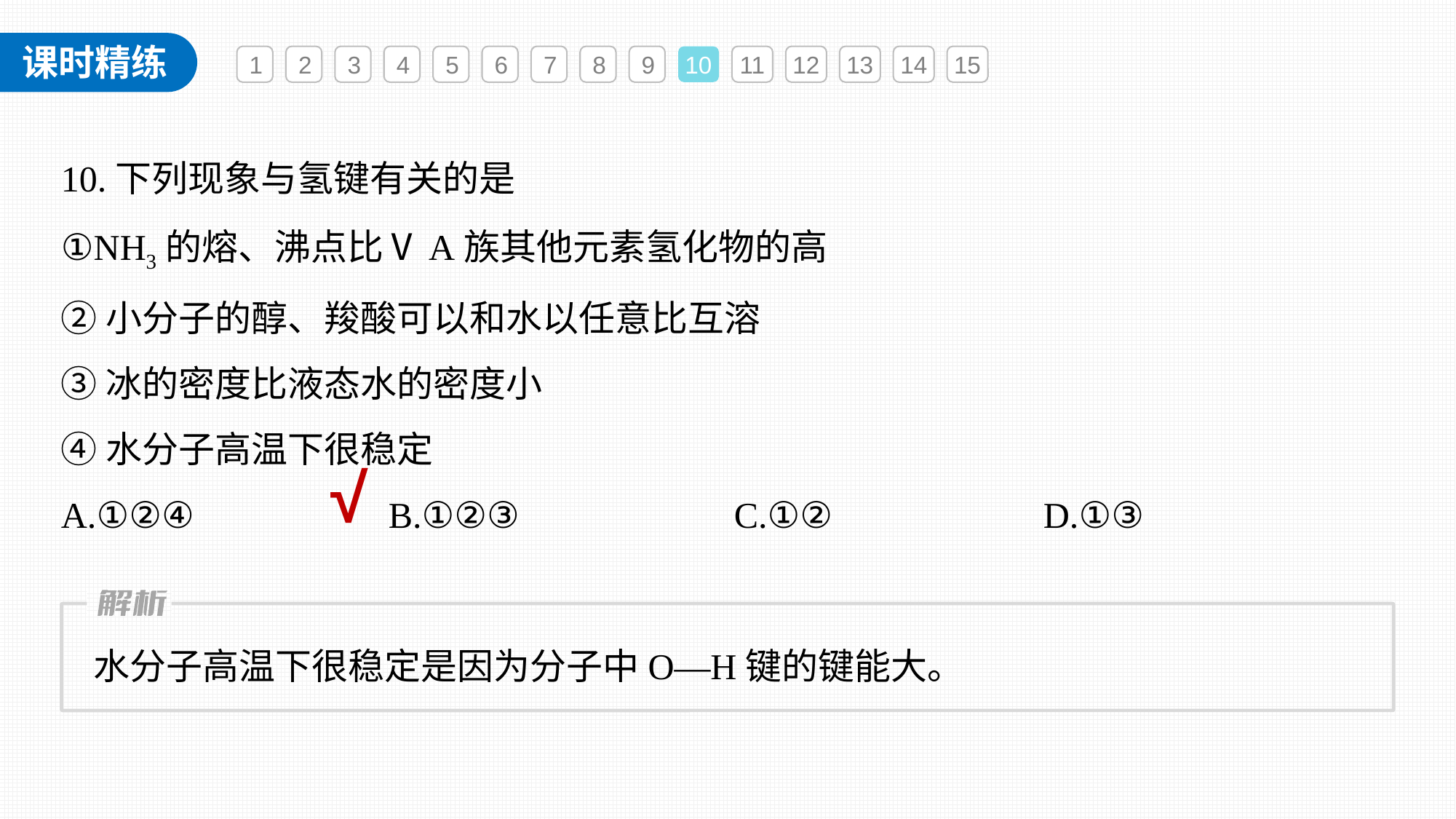

1
2
3
4
5
6
7
8
9
10
11
12
13
14
15
10.下列现象与氢键有关的是
①NH3的熔、沸点比ⅤA族其他元素氢化物的高
②小分子的醇、羧酸可以和水以任意比互溶
③冰的密度比液态水的密度小
④水分子高温下很稳定
A.①②④  		B.①②③		  C.①②  		D.①③
√

水分子高温下很稳定是因为分子中O—H键的键能大。